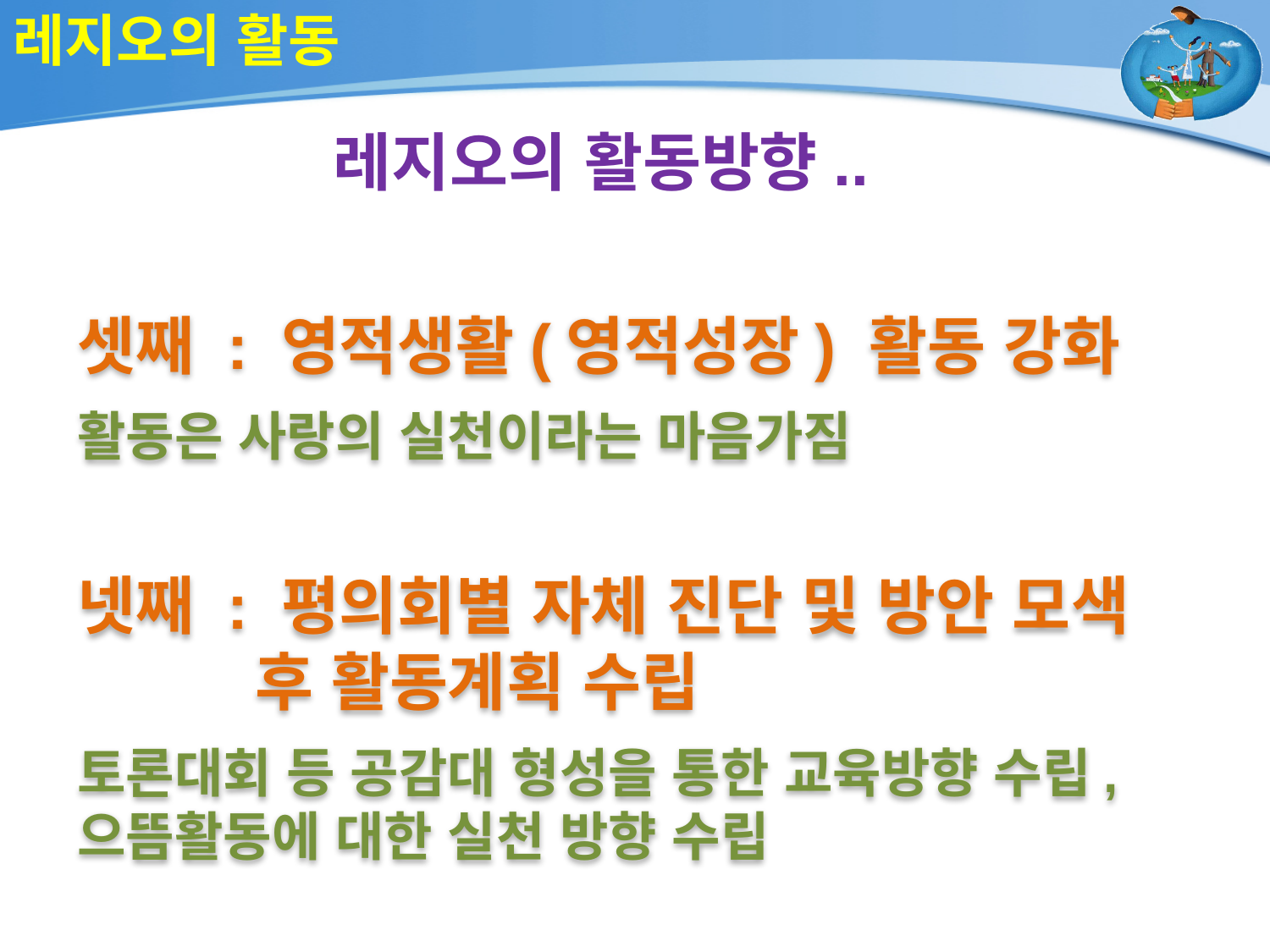

# 레지오의 활동
레지오의 활동방향..
셋째 : 영적생활(영적성장) 활동 강화
활동은 사랑의 실천이라는 마음가짐
넷째 : 평의회별 자체 진단 및 방안 모색
          후 활동계획 수립
토론대회 등 공감대 형성을 통한 교육방향 수립, 으뜸활동에 대한 실천 방향 수립